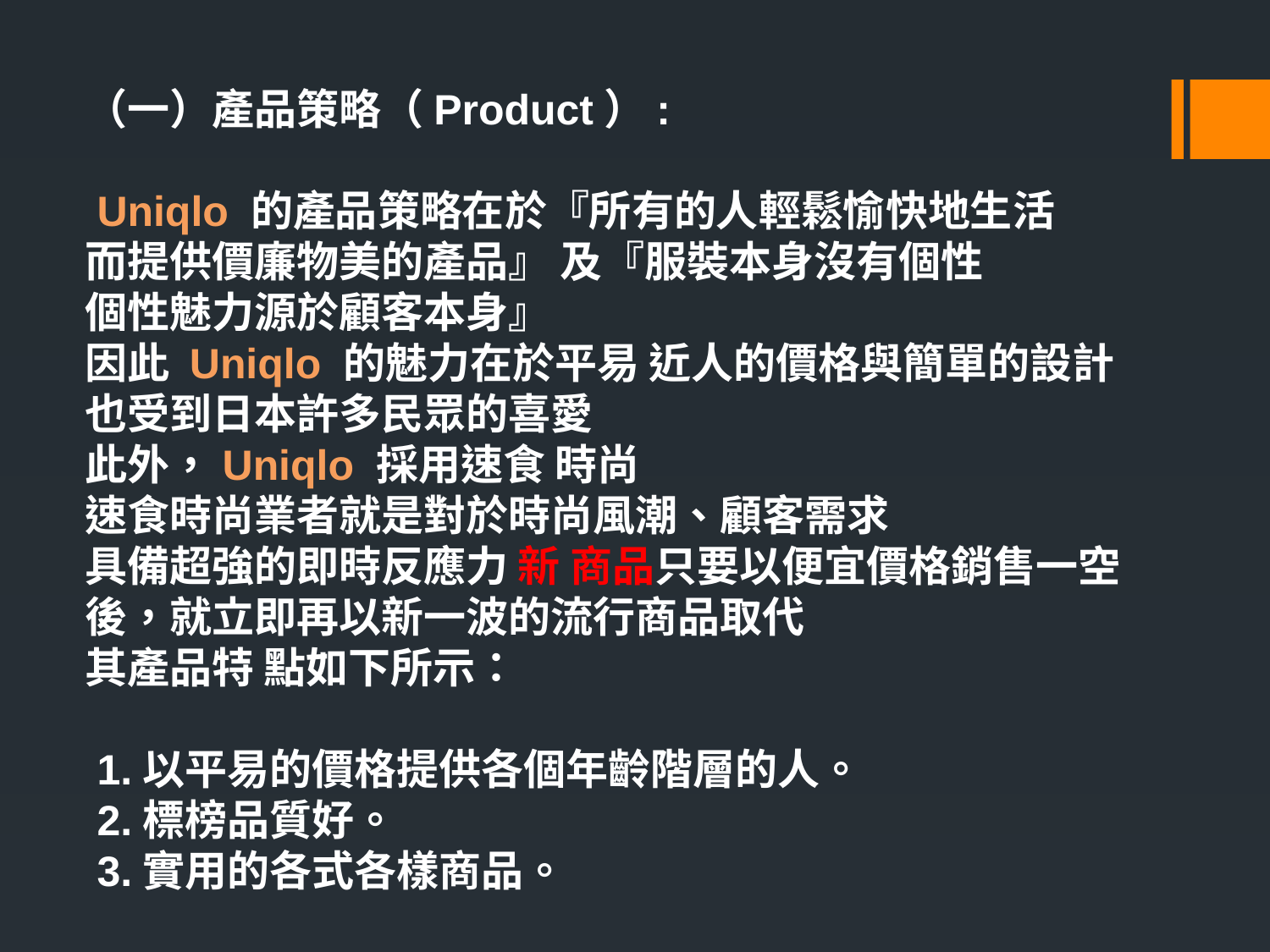

（一）產品策略（Product）:

 Uniqlo 的產品策略在於『所有的人輕鬆愉快地生活
而提供價廉物美的產品』 及『服裝本身沒有個性
個性魅力源於顧客本身』
因此 Uniqlo 的魅力在於平易 近人的價格與簡單的設計也受到日本許多民眾的喜愛
此外，Uniqlo 採用速食 時尚
速食時尚業者就是對於時尚風潮、顧客需求
具備超強的即時反應力 新 商品只要以便宜價格銷售一空後，就立即再以新一波的流行商品取代
其產品特 點如下所示：

 1.以平易的價格提供各個年齡階層的人。
 2.標榜品質好。
 3.實用的各式各樣商品。